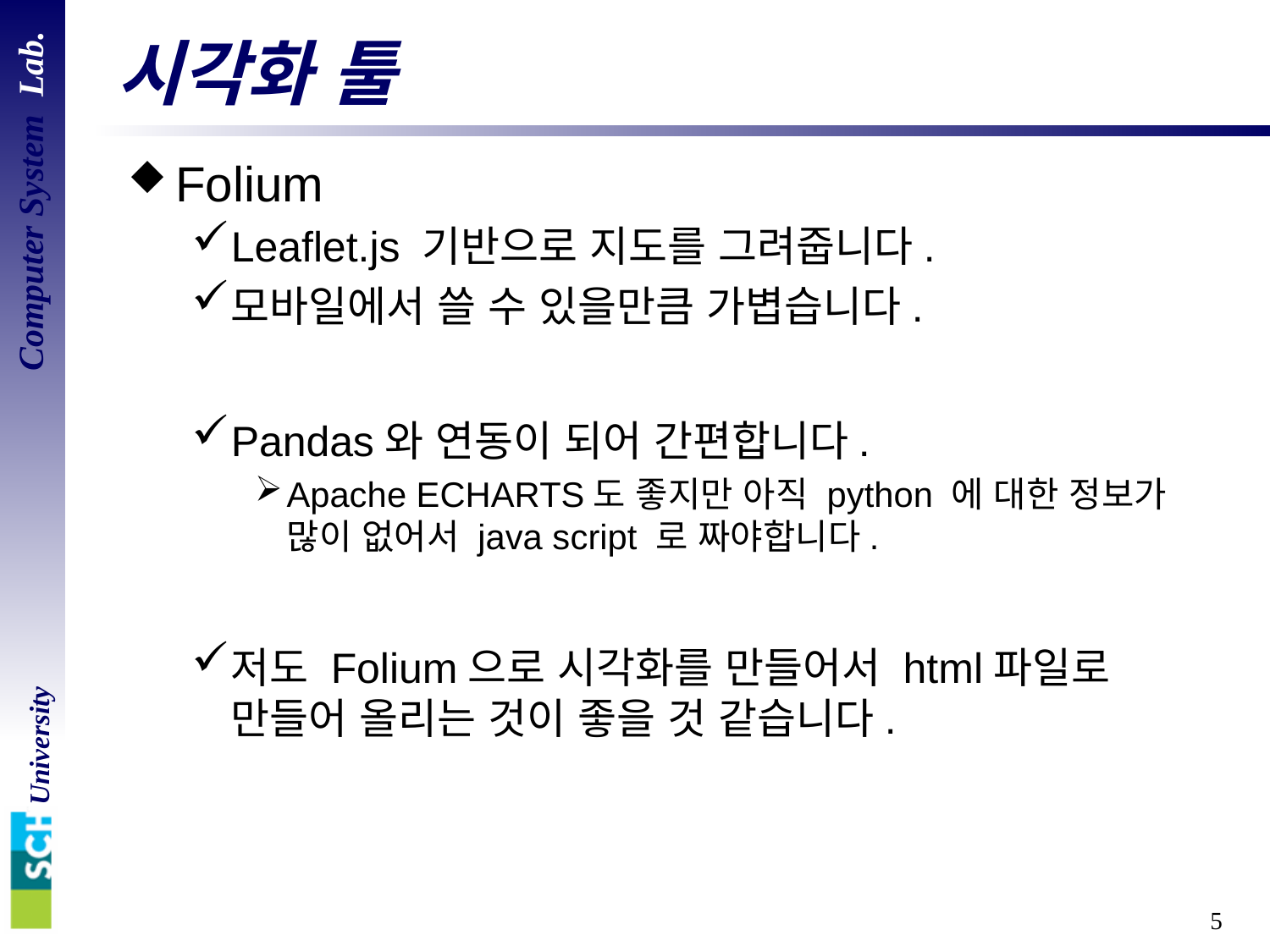

# 시각화 툴
Folium
Leaflet.js 기반으로 지도를 그려줍니다.
모바일에서 쓸 수 있을만큼 가볍습니다.

Pandas와 연동이 되어 간편합니다.
Apache ECHARTS도 좋지만 아직 python 에 대한 정보가 많이 없어서 java script 로 짜야합니다.

저도 Folium으로 시각화를 만들어서 html파일로 만들어 올리는 것이 좋을 것 같습니다.